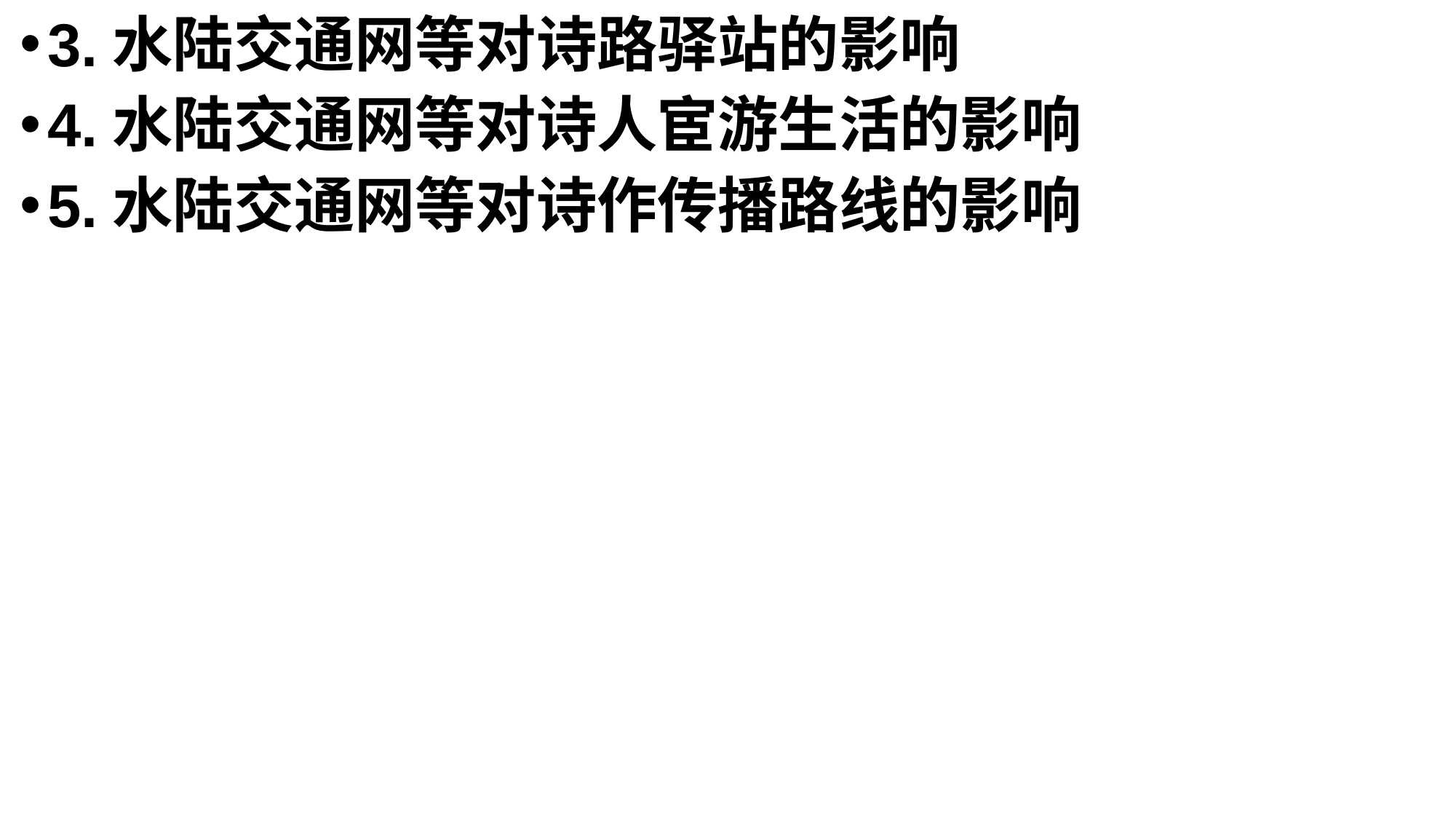

3.水陆交通网等对诗路驿站的影响
4.水陆交通网等对诗人宦游生活的影响
5.水陆交通网等对诗作传播路线的影响